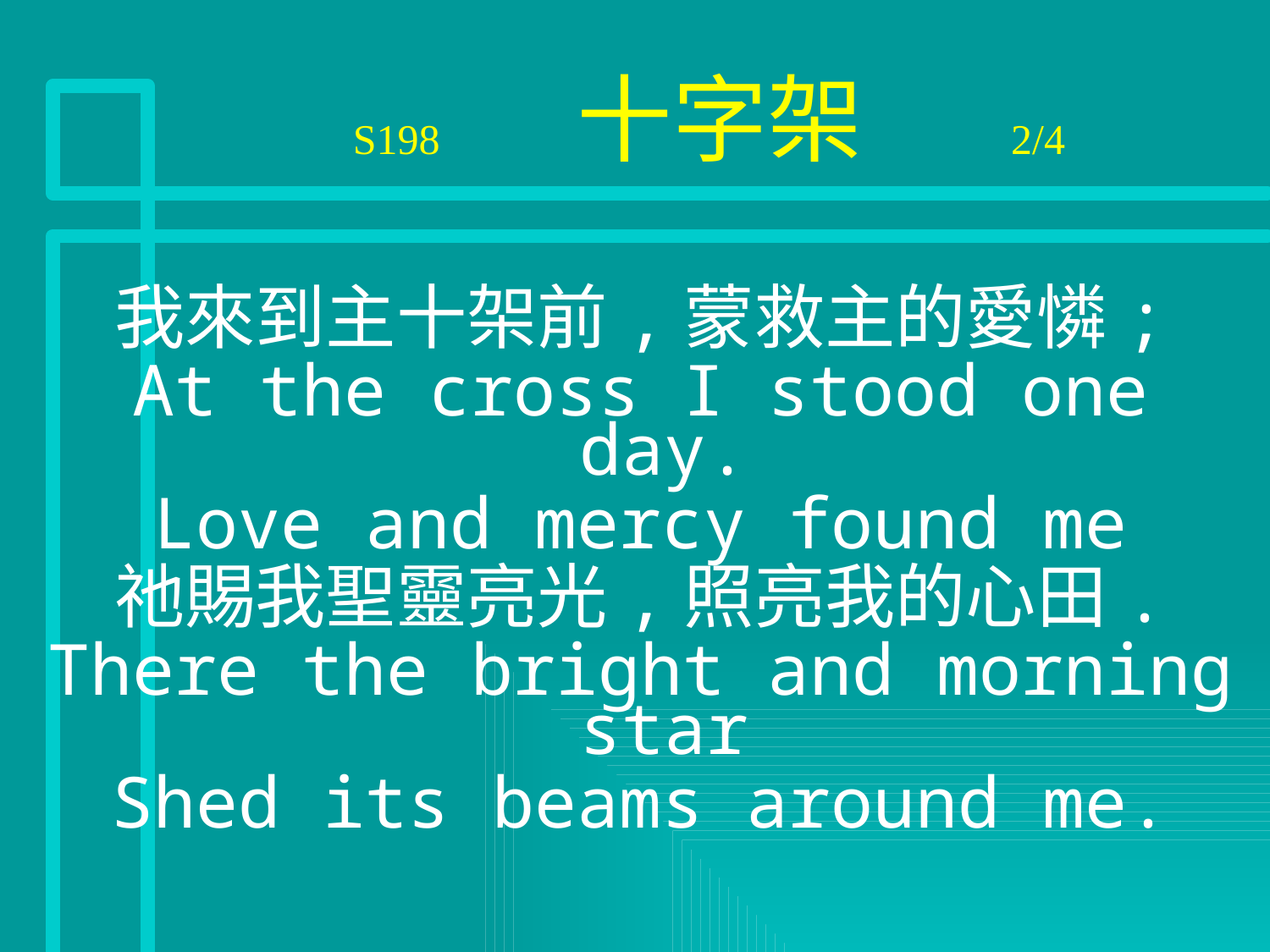

# S198            十字架       2/4

我來到主十架前,蒙救主的愛憐;
At the cross I stood one day.
Love and mercy found me
祂賜我聖靈亮光,照亮我的心田.
There the bright and morning star
Shed its beams around me.